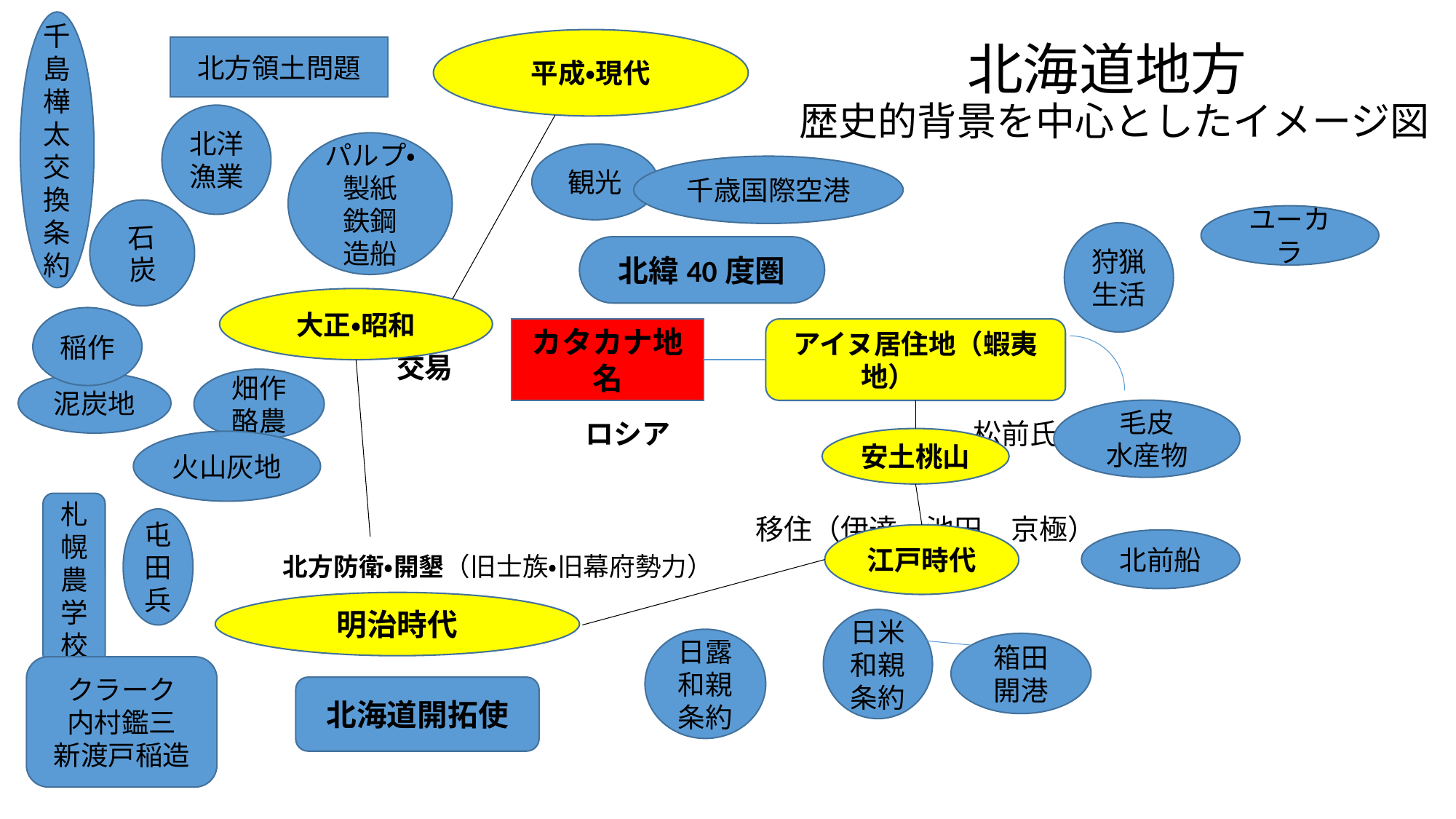

千島樺太交換条約
# 北海道地方 歴史的背景を中心としたイメージ図
平成・現代
北方領土問題
北洋漁業
パルプ・製紙
鉄鋼
造船
観光
千歳国際空港
石炭

　　　　　　　　　　　　　　　　　　　　　　　　　　　　　　　　　　　　　　　　　　　　　　　　　　　　　　　　　　　　　　　　　　　　　　　　　　　　　　　　　　　　　交易

　　　　　　　　　　　　　　　　　　　　　　　　　　　　　　ロシア　　　　　　　　　　　　　　　　松前氏

　　　　　　　　　　　　　　　　　　　　　　　　　　　　　　　　　　　　　　　移住（伊達、池田、京極）
　　　　　　　　　　　　　　北方防衛・開墾（旧士族・旧幕府勢力）

ユーカラ
狩猟生活
北緯40度圏
大正・昭和
稲作
カタカナ地名
アイヌ居住地（蝦夷地）

畑作
酪農
泥炭地
毛皮
水産物
安土桃山
火山灰地
札幌農学校
屯田兵
江戸時代
北前船
明治時代
日米和親条約
日露和親条約
箱田開港
クラーク
内村鑑三
新渡戸稲造
北海道開拓使